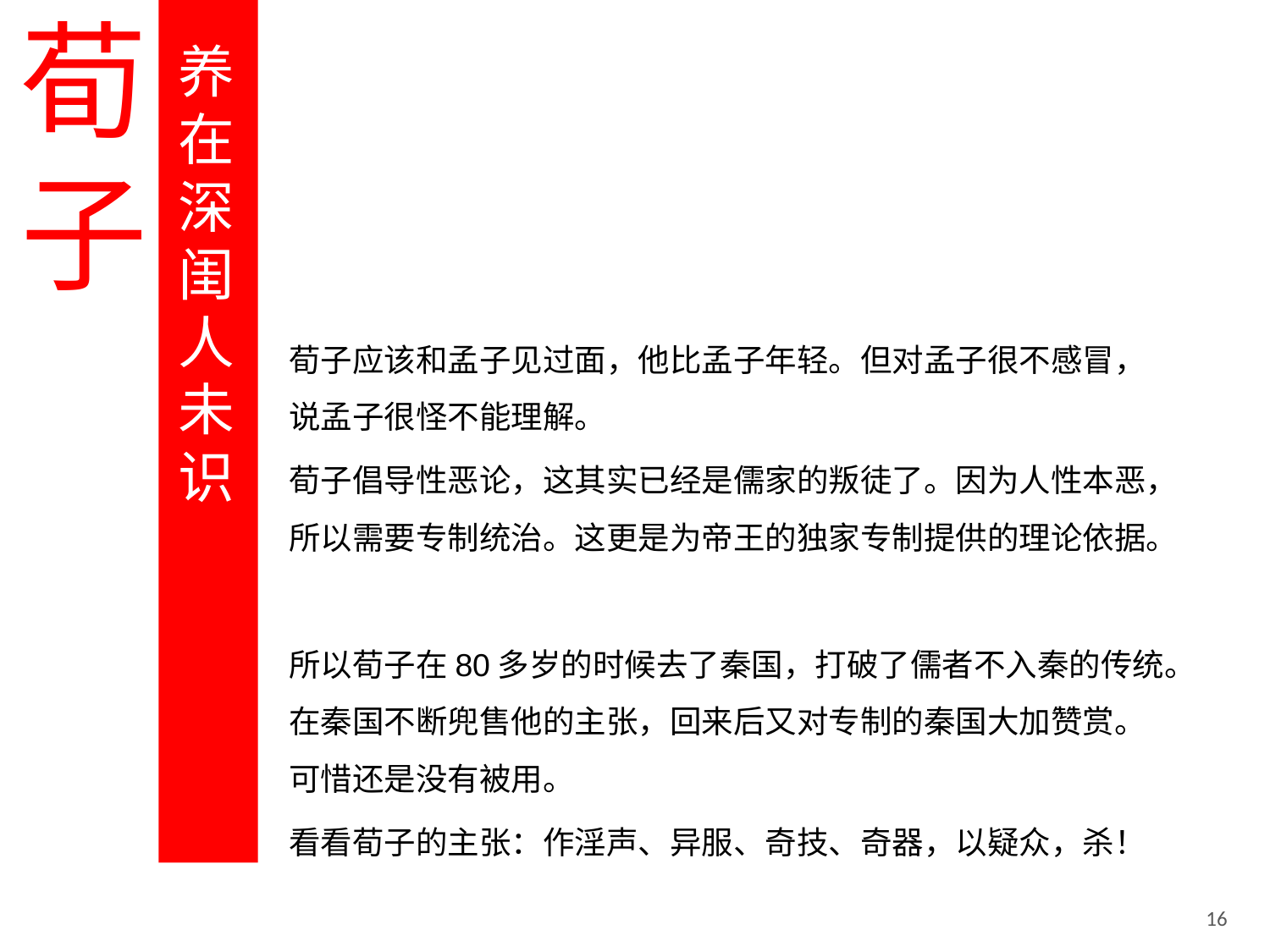

荀子
养在深闺人未识
荀子应该和孟子见过面，他比孟子年轻。但对孟子很不感冒，说孟子很怪不能理解。
荀子倡导性恶论，这其实已经是儒家的叛徒了。因为人性本恶，所以需要专制统治。这更是为帝王的独家专制提供的理论依据。

所以荀子在80多岁的时候去了秦国，打破了儒者不入秦的传统。在秦国不断兜售他的主张，回来后又对专制的秦国大加赞赏。可惜还是没有被用。
看看荀子的主张：作淫声、异服、奇技、奇器，以疑众，杀！
16